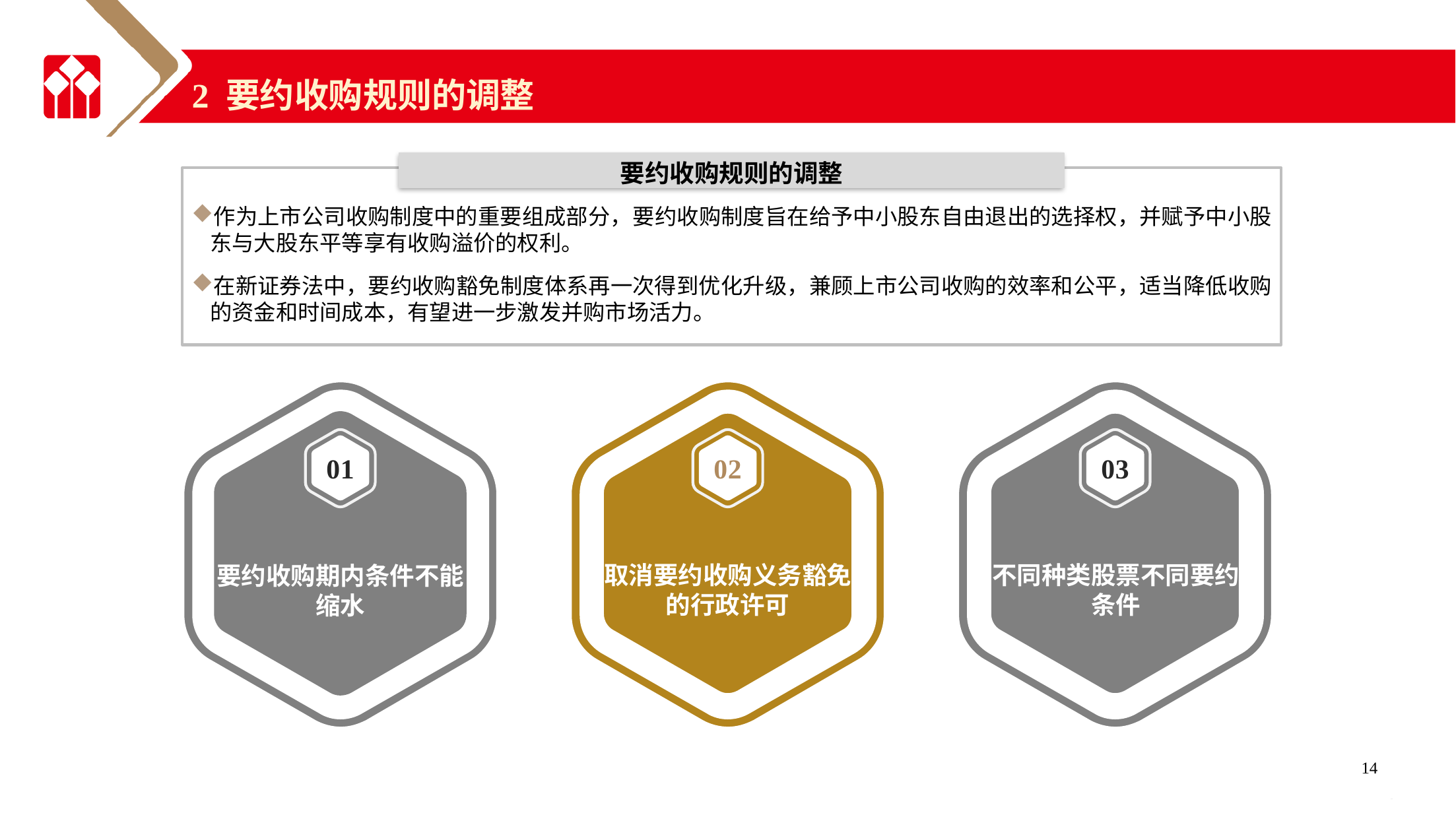

2 要约收购规则的调整
要约收购规则的调整

作为上市公司收购制度中的重要组成部分，要约收购制度旨在给予中小股东自由退出的选择权，并赋予中小股东与大股东平等享有收购溢价的权利。
在新证券法中，要约收购豁免制度体系再一次得到优化升级，兼顾上市公司收购的效率和公平，适当降低收购的资金和时间成本，有望进一步激发并购市场活力。

0 1
要约收购期内条件不能缩水

0 2
取消要约收购义务豁免的行政许可

0 3
不同种类股票不同要约条件
14